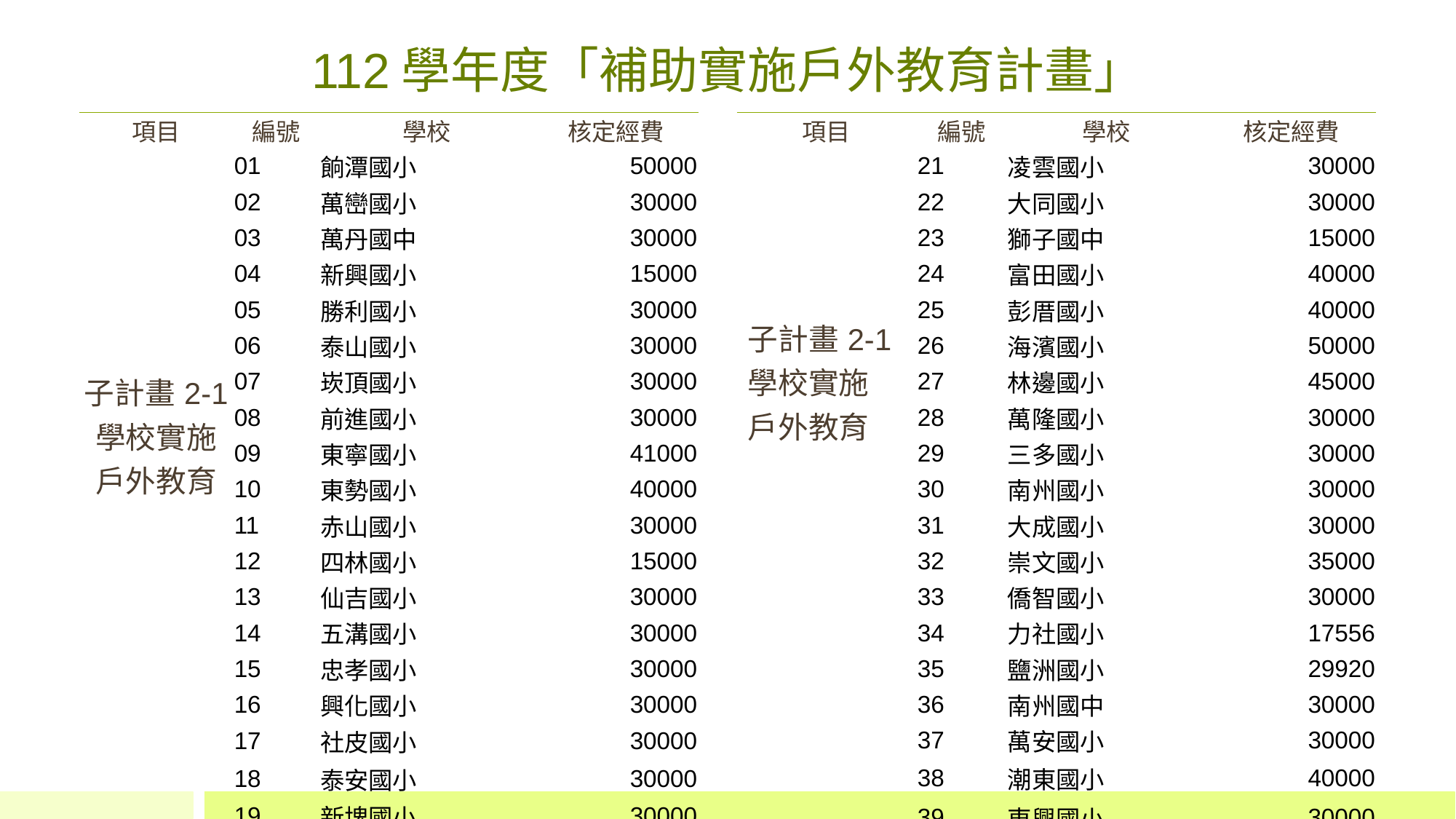

# 112學年度「補助實施戶外教育計畫」
| 項目 | 編號 | 學校 | 核定經費 |
| --- | --- | --- | --- |
| 子計畫2-1 學校實施 戶外教育 | 01 | 餉潭國小 | 50000 |
|  | 02 | 萬巒國小 | 30000 |
|  | 03 | 萬丹國中 | 30000 |
|  | 04 | 新興國小 | 15000 |
|  | 05 | 勝利國小 | 30000 |
|  | 06 | 泰山國小 | 30000 |
|  | 07 | 崁頂國小 | 30000 |
|  | 08 | 前進國小 | 30000 |
|  | 09 | 東寧國小 | 41000 |
|  | 10 | 東勢國小 | 40000 |
|  | 11 | 赤山國小 | 30000 |
|  | 12 | 四林國小 | 15000 |
|  | 13 | 仙吉國小 | 30000 |
|  | 14 | 五溝國小 | 30000 |
|  | 15 | 忠孝國小 | 30000 |
|  | 16 | 興化國小 | 30000 |
|  | 17 | 社皮國小 | 30000 |
|  | 18 | 泰安國小 | 30000 |
|  | 19 | 新埤國小 | 30000 |
|  | 20 | 公正國中 | 30000 |
| 項目 | 編號 | 學校 | 核定經費 |
| --- | --- | --- | --- |
| 子計畫2-1 學校實施 戶外教育 | 21 | 凌雲國小 | 30000 |
|  | 22 | 大同國小 | 30000 |
|  | 23 | 獅子國中 | 15000 |
|  | 24 | 富田國小 | 40000 |
|  | 25 | 彭厝國小 | 40000 |
|  | 26 | 海濱國小 | 50000 |
|  | 27 | 林邊國小 | 45000 |
|  | 28 | 萬隆國小 | 30000 |
|  | 29 | 三多國小 | 30000 |
|  | 30 | 南州國小 | 30000 |
|  | 31 | 大成國小 | 30000 |
|  | 32 | 崇文國小 | 35000 |
|  | 33 | 僑智國小 | 30000 |
|  | 34 | 力社國小 | 17556 |
|  | 35 | 鹽洲國小 | 29920 |
|  | 36 | 南州國中 | 30000 |
|  | 37 | 萬安國小 | 30000 |
|  | 38 | 潮東國小 | 40000 |
|  | 39 | 東興國小 | 30000 |
|  | 40 | 後庄國小 | 32500 |